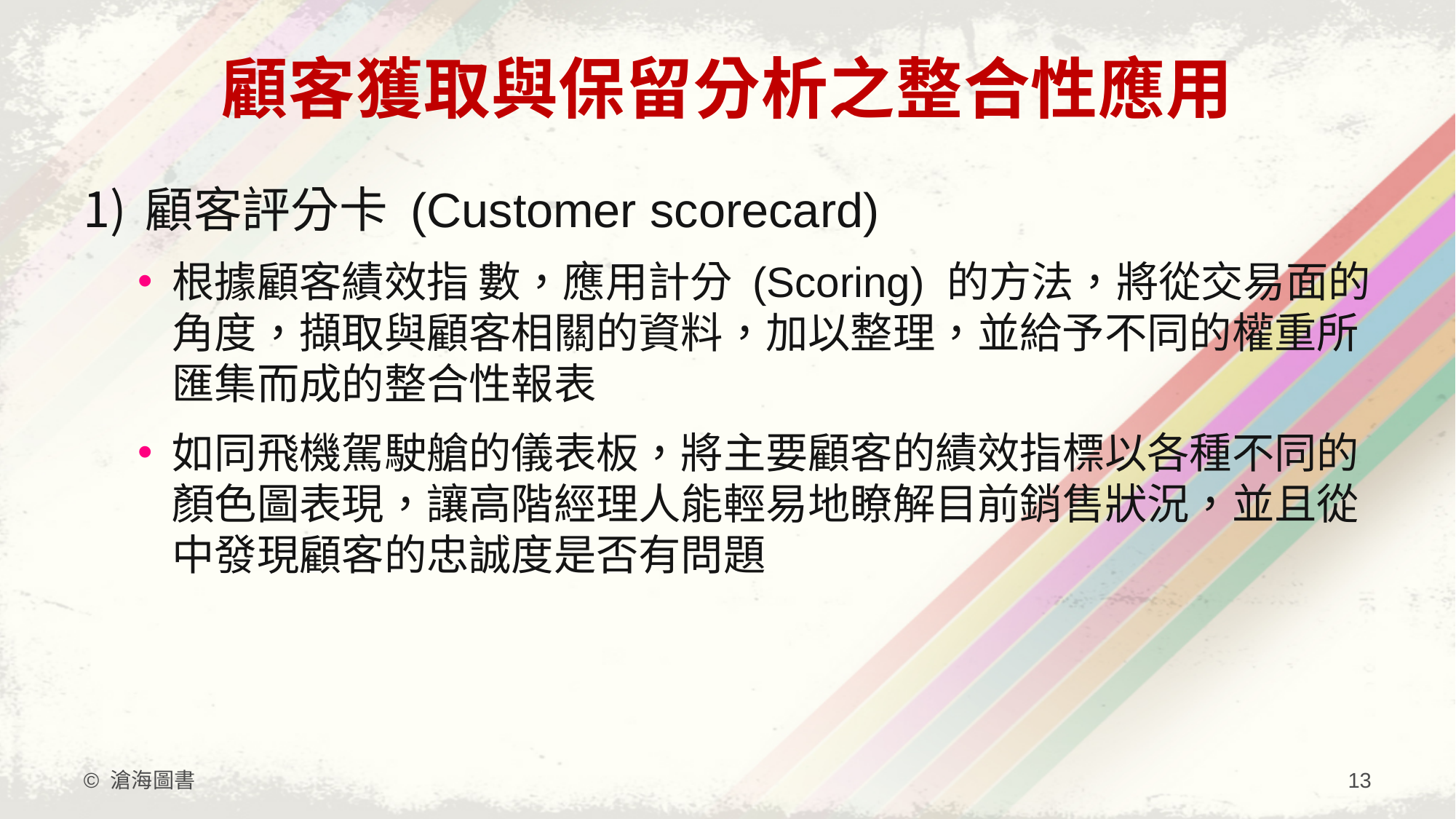

# 顧客獲取與保留分析之整合性應用
顧客評分卡 (Customer scorecard)
根據顧客績效指 數，應用計分 (Scoring) 的方法，將從交易面的角度，擷取與顧客相關的資料，加以整理，並給予不同的權重所匯集而成的整合性報表
如同飛機駕駛艙的儀表板，將主要顧客的績效指標以各種不同的顏色圖表現，讓高階經理人能輕易地瞭解目前銷售狀況，並且從中發現顧客的忠誠度是否有問題

© 滄海圖書
13